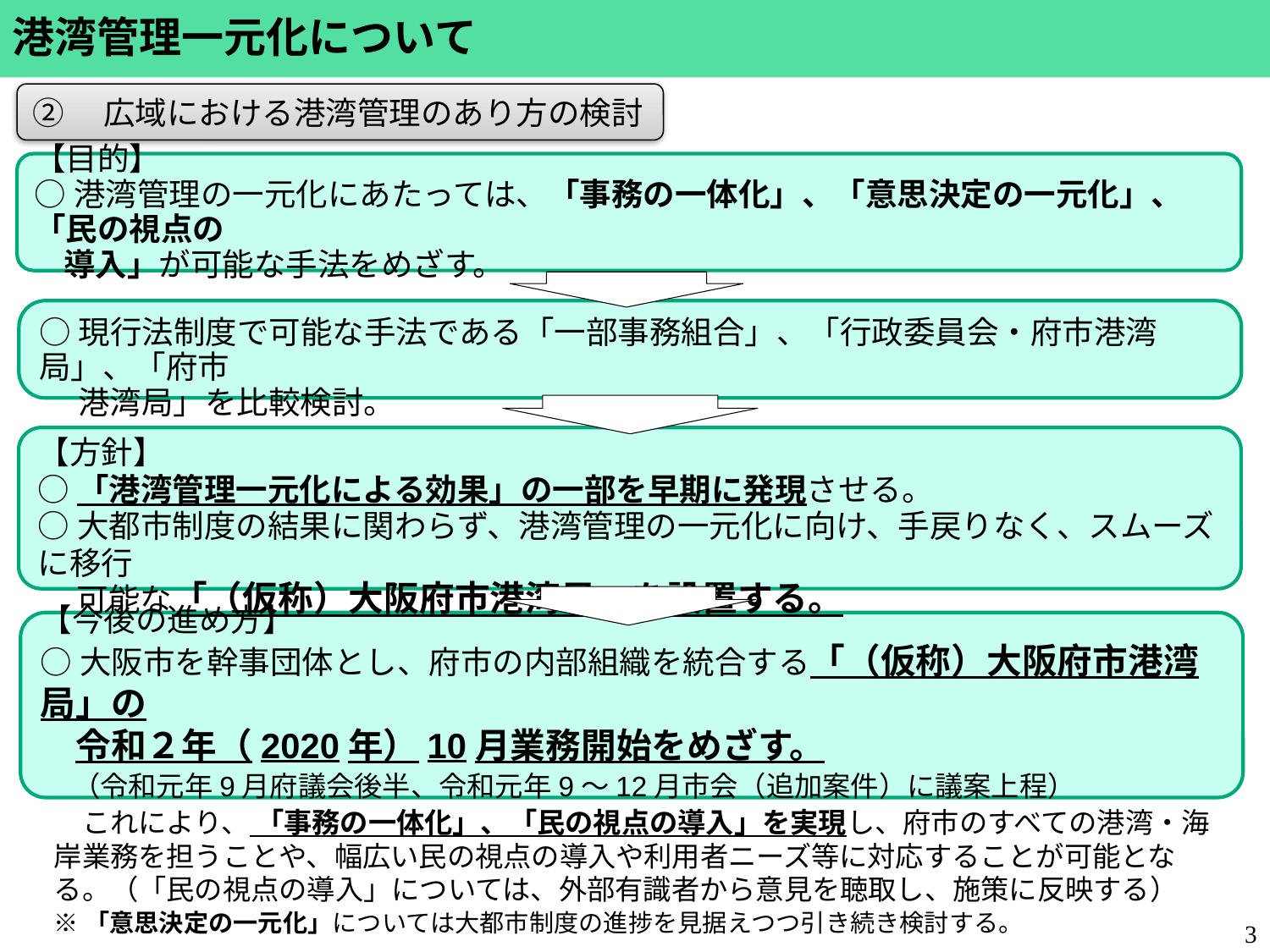

港湾管理一元化について

②　広域における港湾管理のあり方の検討
【目的】
○港湾管理の一元化にあたっては、「事務の一体化」、「意思決定の一元化」、「民の視点の
   導入」が可能な手法をめざす。

○現行法制度で可能な手法である「一部事務組合」、「行政委員会・府市港湾局」、「府市
　 港湾局」を比較検討。

【方針】
○「港湾管理一元化による効果」の一部を早期に発現させる。
○大都市制度の結果に関わらず、港湾管理の一元化に向け、手戻りなく、スムーズに移行
　 可能な「（仮称）大阪府市港湾局」を設置する。

【今後の進め方】
○大阪市を幹事団体とし、府市の内部組織を統合する「（仮称）大阪府市港湾局」の
　令和２年（2020年）10月業務開始をめざす。
　（令和元年9月府議会後半、令和元年9～12月市会（追加案件）に議案上程）
　これにより、 「事務の一体化」、「民の視点の導入」を実現し、府市のすべての港湾・海岸業務を担うことや、幅広い民の視点の導入や利用者ニーズ等に対応することが可能となる。（「民の視点の導入」については、外部有識者から意見を聴取し、施策に反映する）
※「意思決定の一元化」については大都市制度の進捗を見据えつつ引き続き検討する。
3